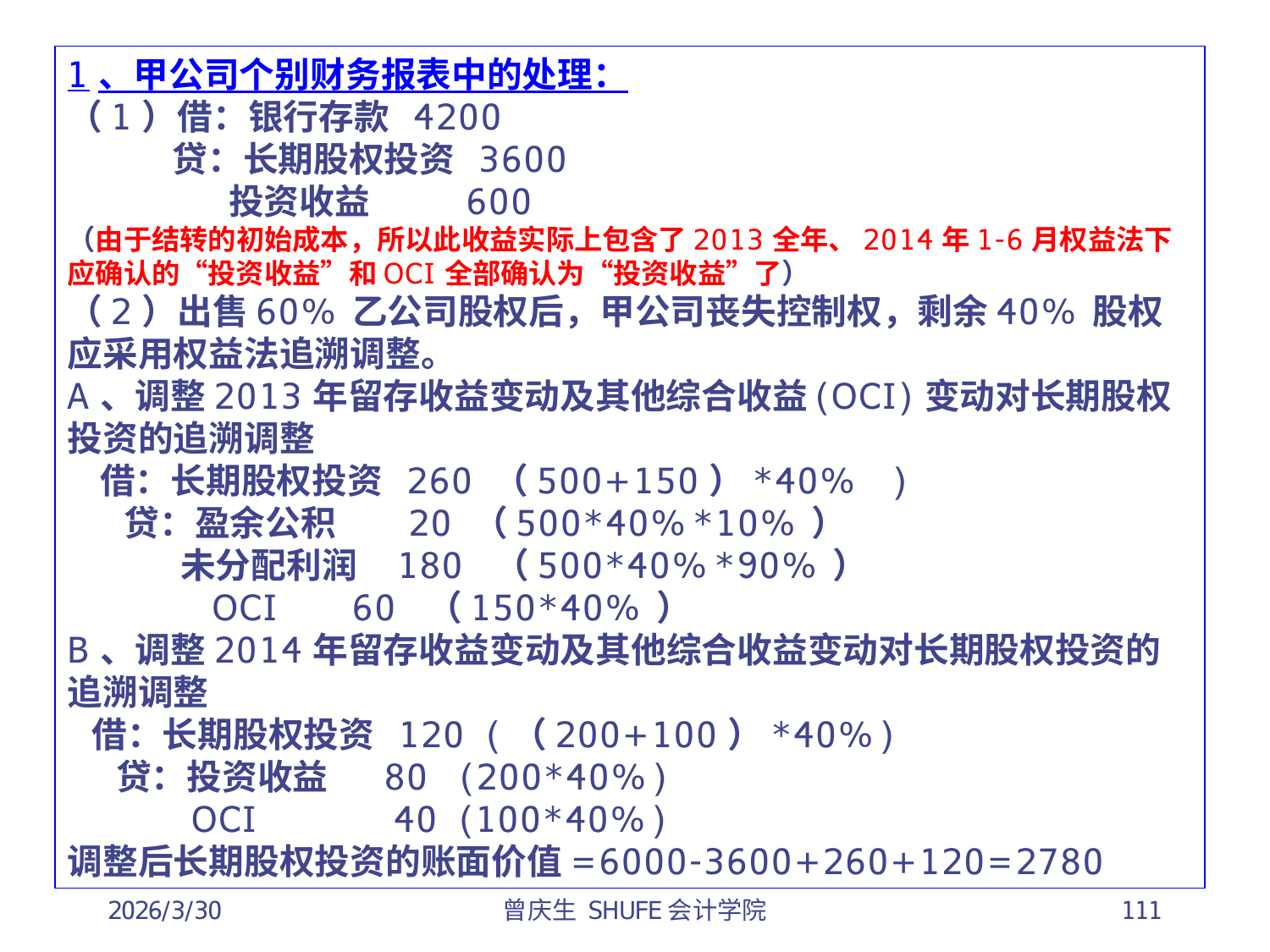

1、甲公司个别财务报表中的处理：
（1）借：银行存款  4200
            贷：长期股权投资  3600
                   投资收益           600
（由于结转的初始成本，所以此收益实际上包含了2013全年、2014年1-6月权益法下应确认的“投资收益”和OCI全部确认为“投资收益”了）
（2）出售60%乙公司股权后，甲公司丧失控制权，剩余40%股权应采用权益法追溯调整。
A、调整2013年留存收益变动及其他综合收益(OCI)变动对长期股权投资的追溯调整
   借：长期股权投资  260 （500+150）*40%   )
      贷：盈余公积        20 （500*40%*10%）
             未分配利润    180  （500*40%*90%）
              OCI       60  （150*40%）
B、调整2014年留存收益变动及其他综合收益变动对长期股权投资的追溯调整
  借：长期股权投资  120  (（200+100）*40%)
     贷：投资收益      80   (200*40%)
            OCI             40  (100*40%)
调整后长期股权投资的账面价值=6000-3600+260+120=2780
2026/3/30
曾庆生 SHUFE会计学院
111